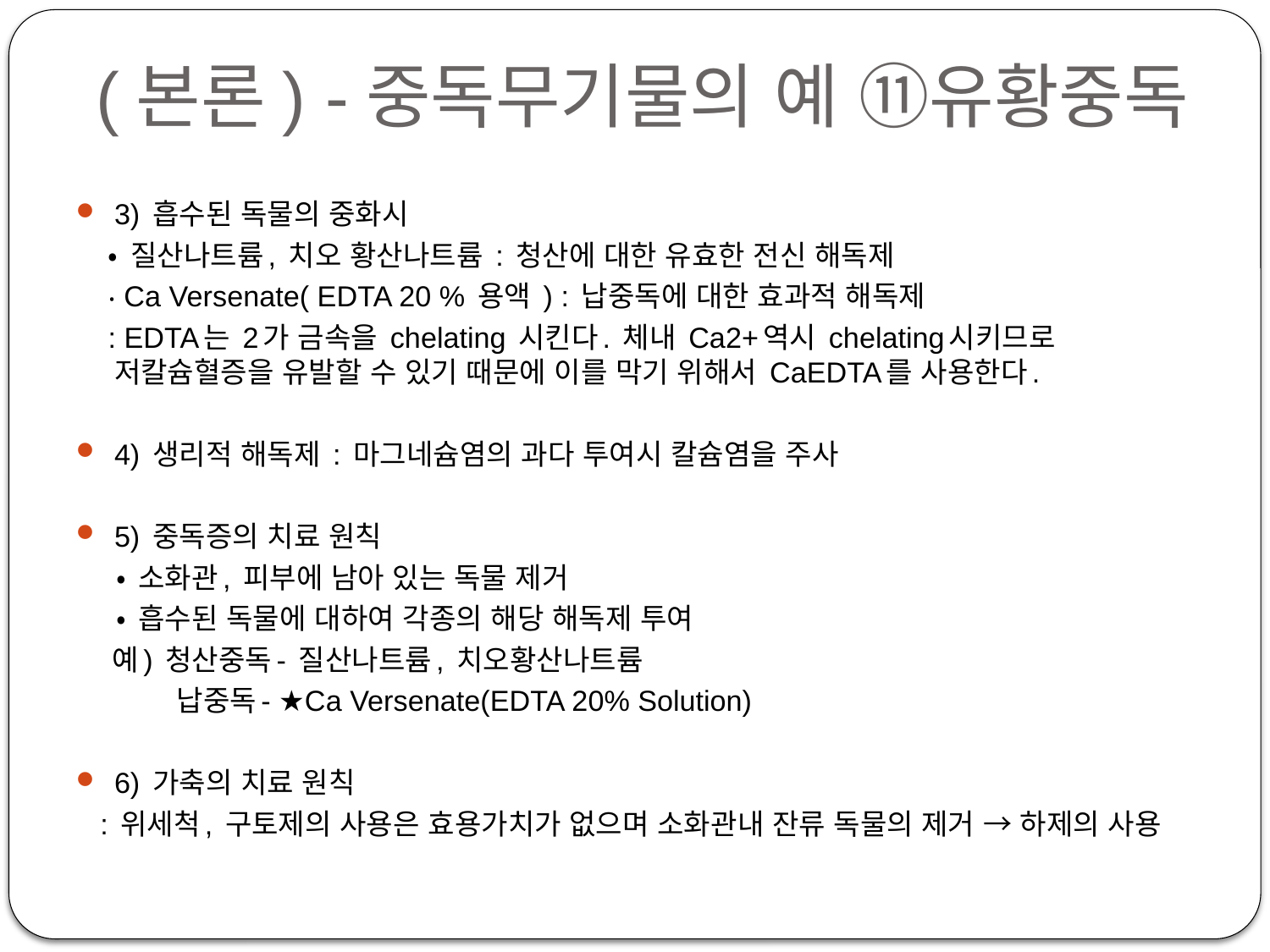

# (본론) -중독무기물의 예 ⑪유황중독

3) 흡수된 독물의 중화시
    ‧ 질산나트륨, 치오 황산나트륨 : 청산에 대한 유효한 전신 해독제
    ‧ Ca Versenate( EDTA 20 % 용액 ) : 납중독에 대한 효과적 해독제
    : EDTA는 2가 금속을 chelating 시킨다. 체내 Ca2+역시 chelating시키므로 저칼슘혈증을 유발할 수 있기 때문에 이를 막기 위해서 CaEDTA를 사용한다.

4) 생리적 해독제 : 마그네슘염의 과다 투여시 칼슘염을 주사

5) 중독증의 치료 원칙
     ‧ 소화관, 피부에 남아 있는 독물 제거
     ‧ 흡수된 독물에 대하여 각종의 해당 해독제 투여
    예) 청산중독- 질산나트륨, 치오황산나트륨
            납중독- ★Ca Versenate(EDTA 20% Solution)

6) 가축의 치료 원칙
   : 위세척, 구토제의 사용은 효용가치가 없으며 소화관내 잔류 독물의 제거 → 하제의 사용